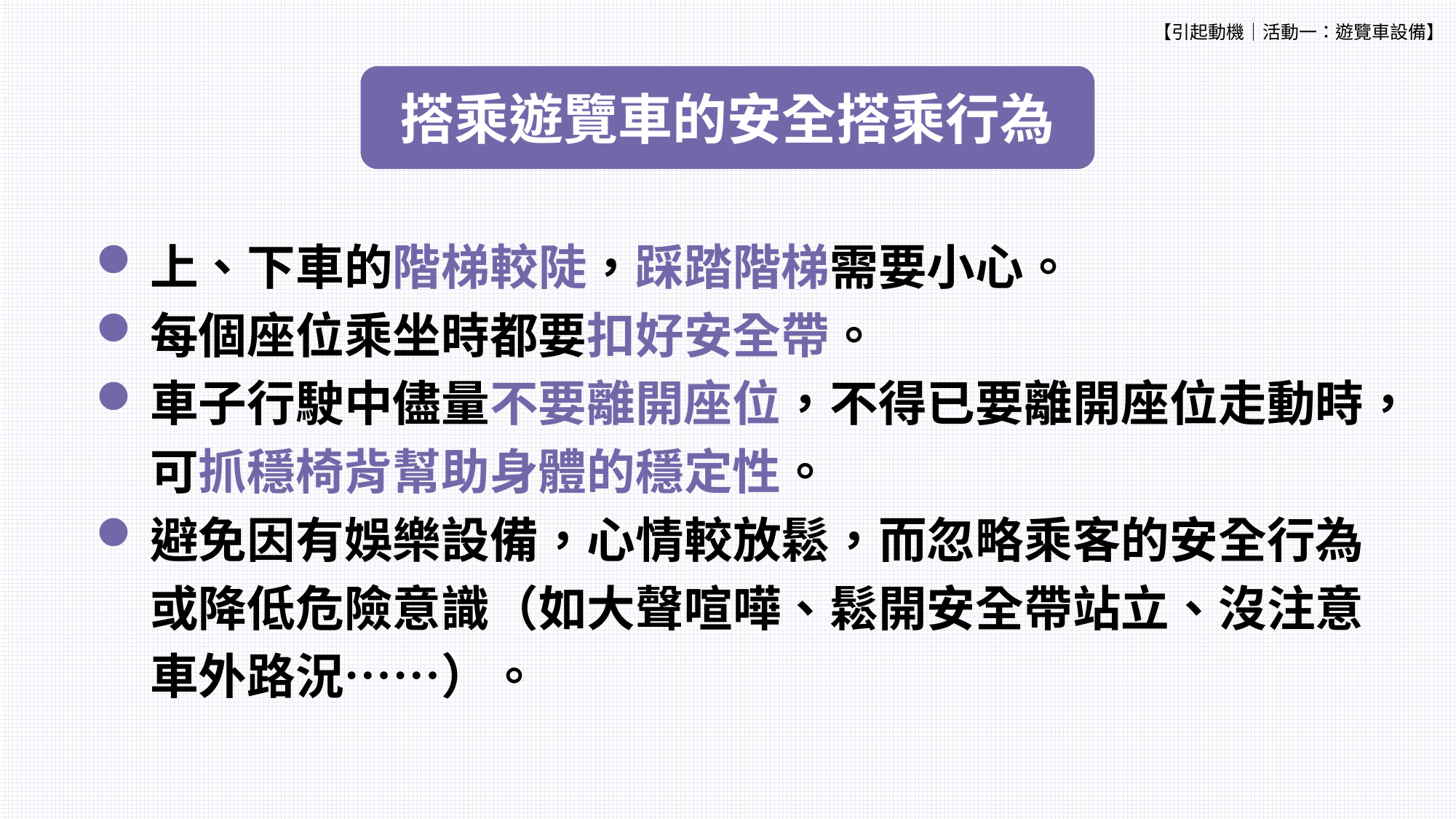

【引起動機│活動一：遊覽車設備】
搭乘遊覽車的安全搭乘行為
上、下車的階梯較陡，踩踏階梯需要小心。
每個座位乘坐時都要扣好安全帶。
車子行駛中儘量不要離開座位，不得已要離開座位走動時，可抓穩椅背幫助身體的穩定性。
避免因有娛樂設備，心情較放鬆，而忽略乘客的安全行為或降低危險意識（如大聲喧嘩、鬆開安全帶站立、沒注意車外路況……）。